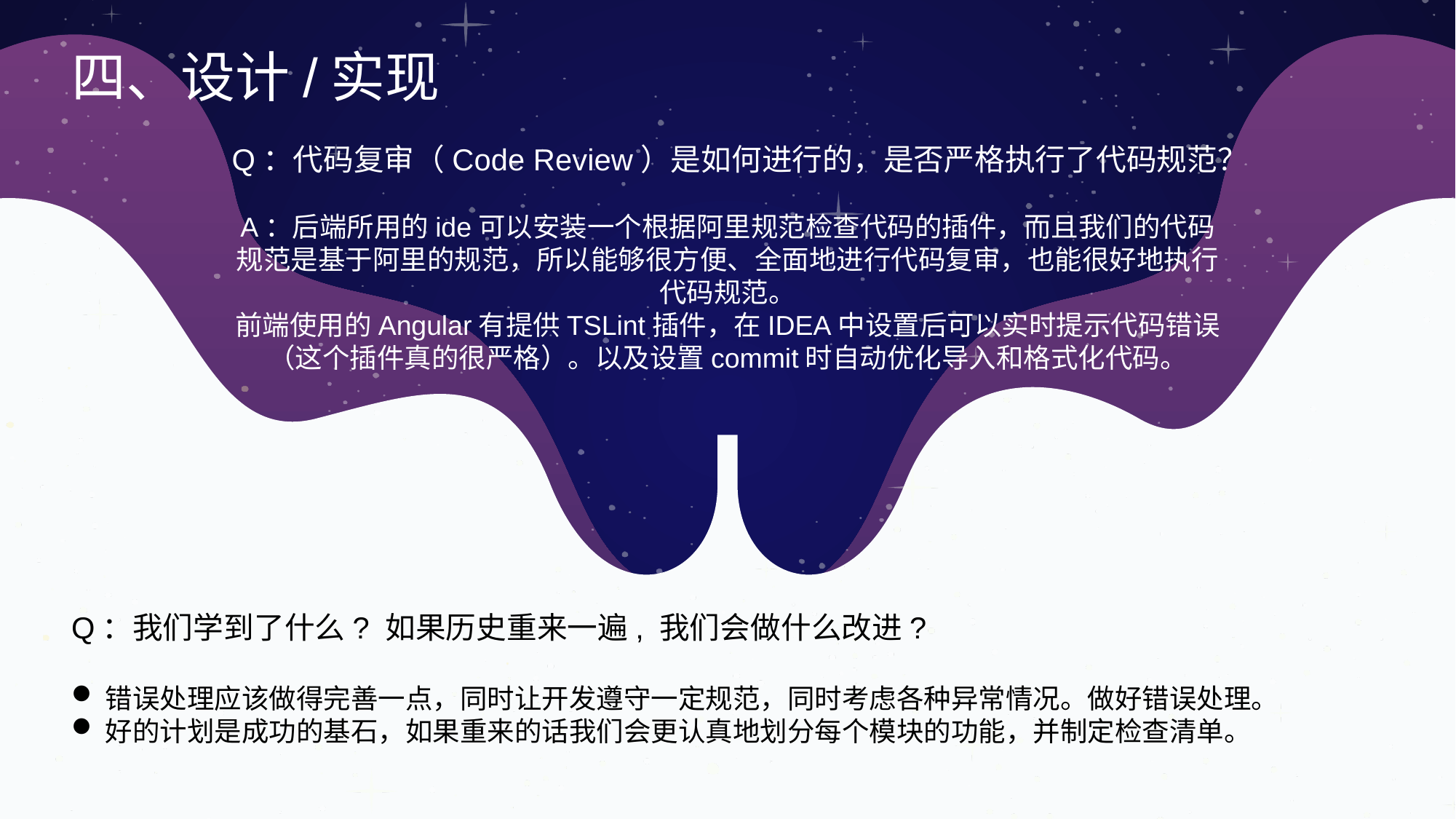

四、设计/实现
Q：代码复审（Code Review）是如何进行的，是否严格执行了代码规范？
A：后端所用的ide可以安装一个根据阿里规范检查代码的插件，而且我们的代码规范是基于阿里的规范，所以能够很方便、全面地进行代码复审，也能很好地执行代码规范。
前端使用的Angular有提供TSLint插件，在IDEA中设置后可以实时提示代码错误（这个插件真的很严格）。以及设置commit时自动优化导入和格式化代码。

Q：我们学到了什么? 如果历史重来一遍, 我们会做什么改进?

错误处理应该做得完善一点，同时让开发遵守一定规范，同时考虑各种异常情况。做好错误处理。
好的计划是成功的基石，如果重来的话我们会更认真地划分每个模块的功能，并制定检查清单。